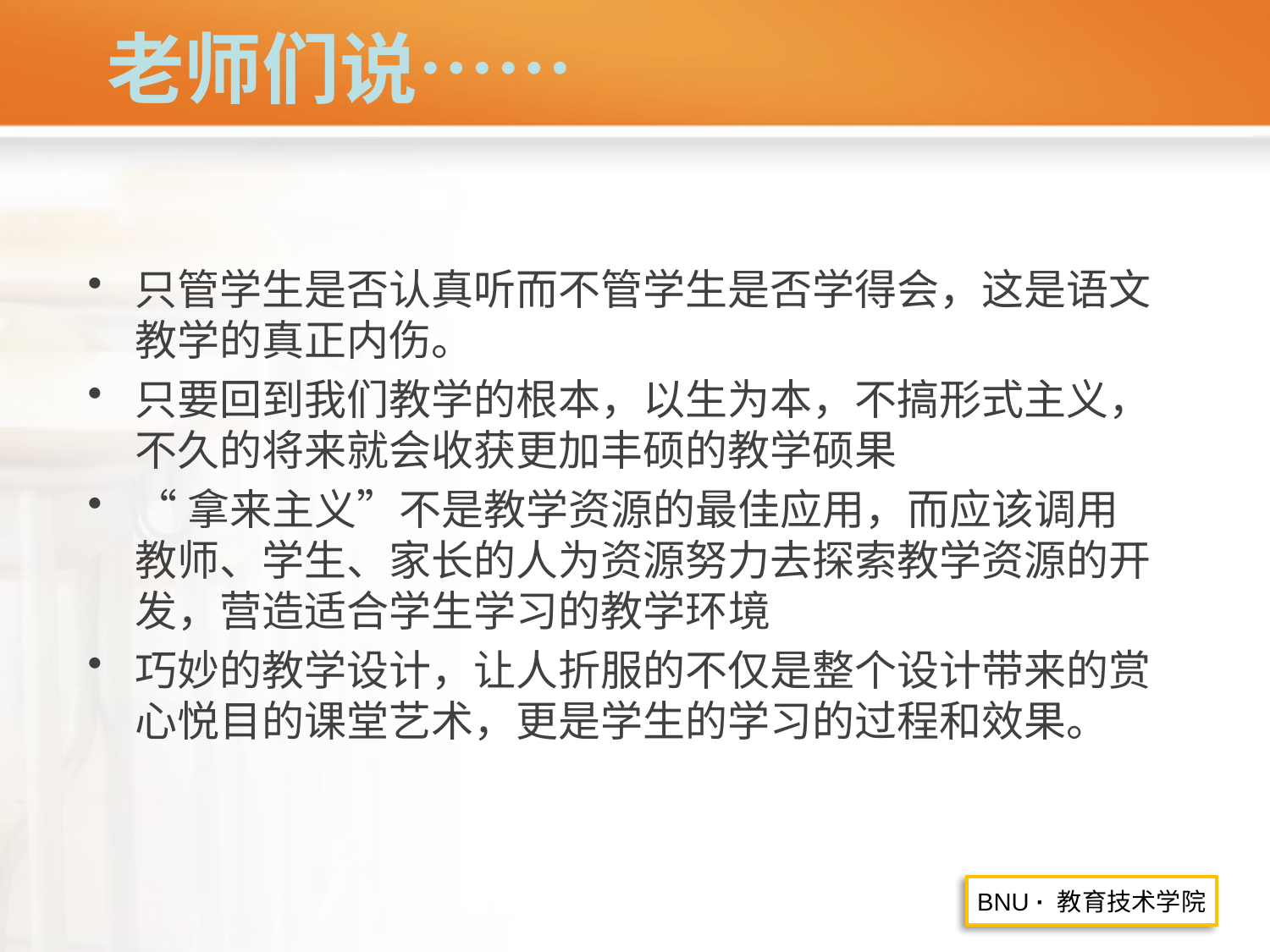

老师们说……
只管学生是否认真听而不管学生是否学得会，这是语文教学的真正内伤。
只要回到我们教学的根本，以生为本，不搞形式主义，不久的将来就会收获更加丰硕的教学硕果
“拿来主义”不是教学资源的最佳应用，而应该调用教师、学生、家长的人为资源努力去探索教学资源的开发，营造适合学生学习的教学环境
巧妙的教学设计，让人折服的不仅是整个设计带来的赏心悦目的课堂艺术，更是学生的学习的过程和效果。